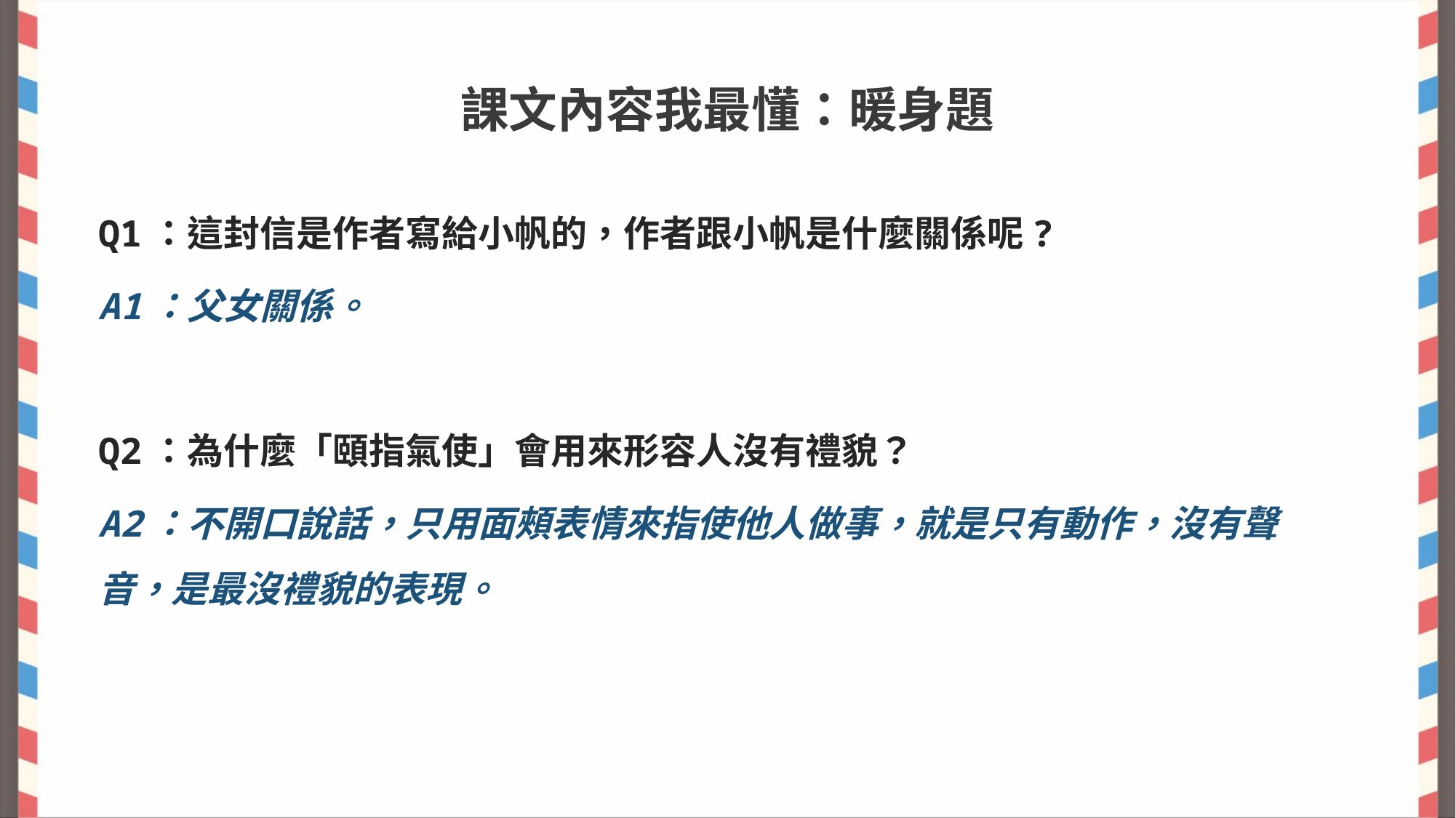

# 課文內容我最懂：暖身題
Q1：這封信是作者寫給小帆的，作者跟小帆是什麼關係呢?
A1：父女關係。

Q2：為什麼「頤指氣使」會用來形容人沒有禮貌？
A2：不開口說話，只用面頰表情來指使他人做事，就是只有動作，沒有聲音，是最沒禮貌的表現。